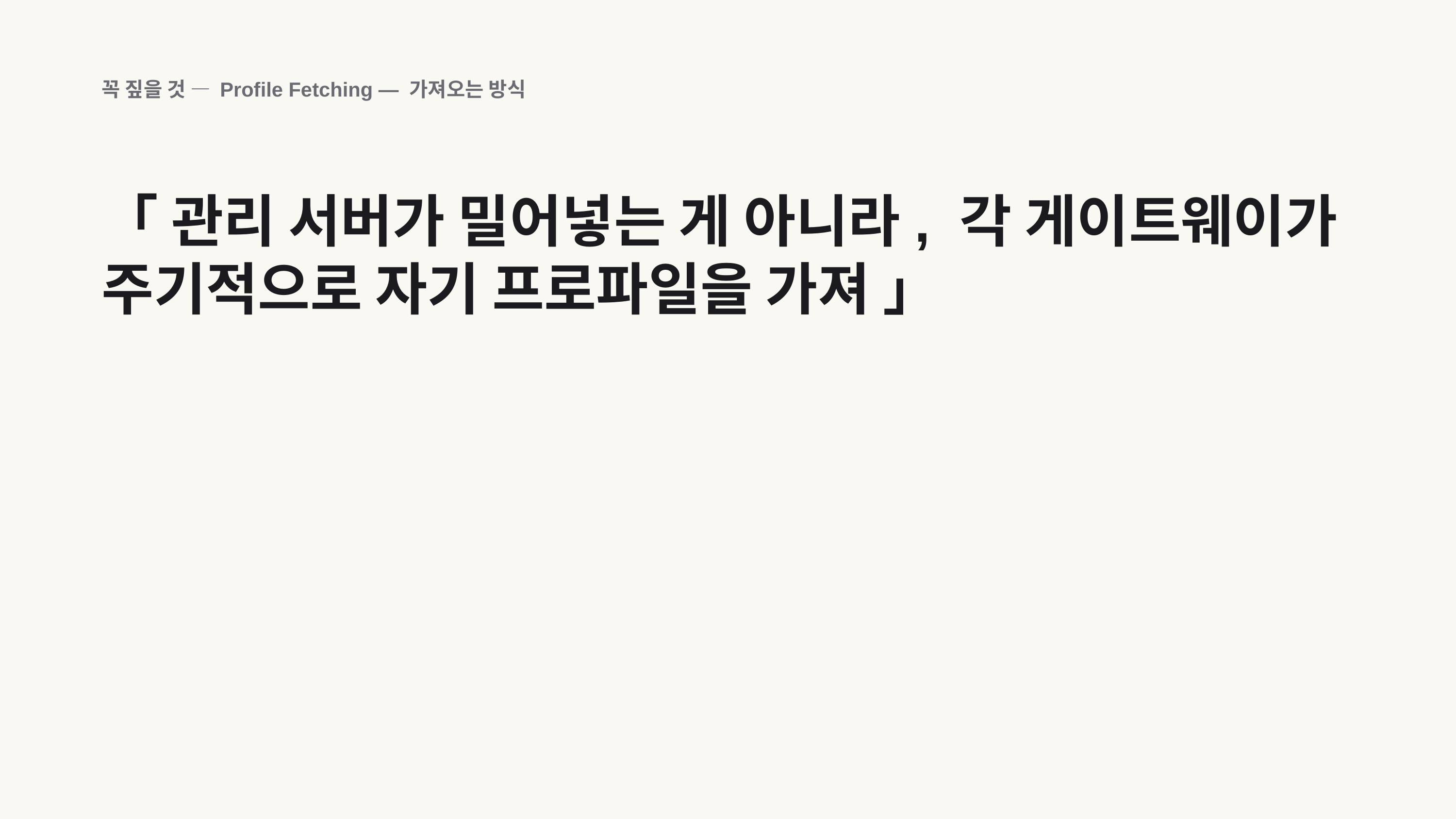

꼭 짚을 것 — Profile Fetching — 가져오는 방식
「 관리 서버가 밀어넣는 게 아니라, 각 게이트웨이가 주기적으로 자기 프로파일을 가져 」